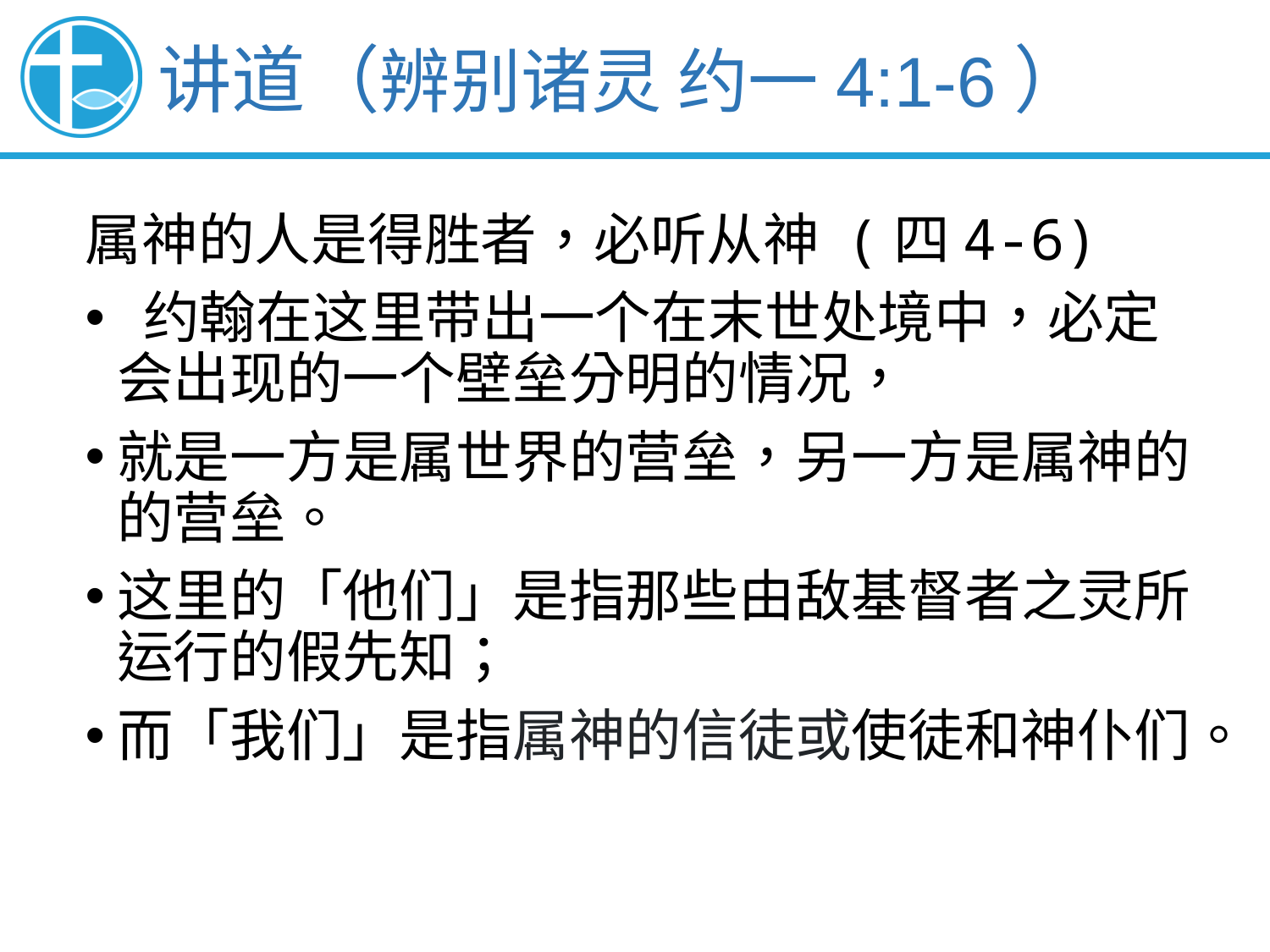

讲道（辨别诸灵 约一4:1-6）
属神的人是得胜者，必听从神 (四4-6)
 约翰在这里带出一个在末世处境中，必定会出现的一个壁垒分明的情况，
就是一方是属世界的营垒，另一方是属神的的营垒。
这里的「他们」是指那些由敌基督者之灵所运行的假先知；
而「我们」是指属神的信徒或使徒和神仆们。